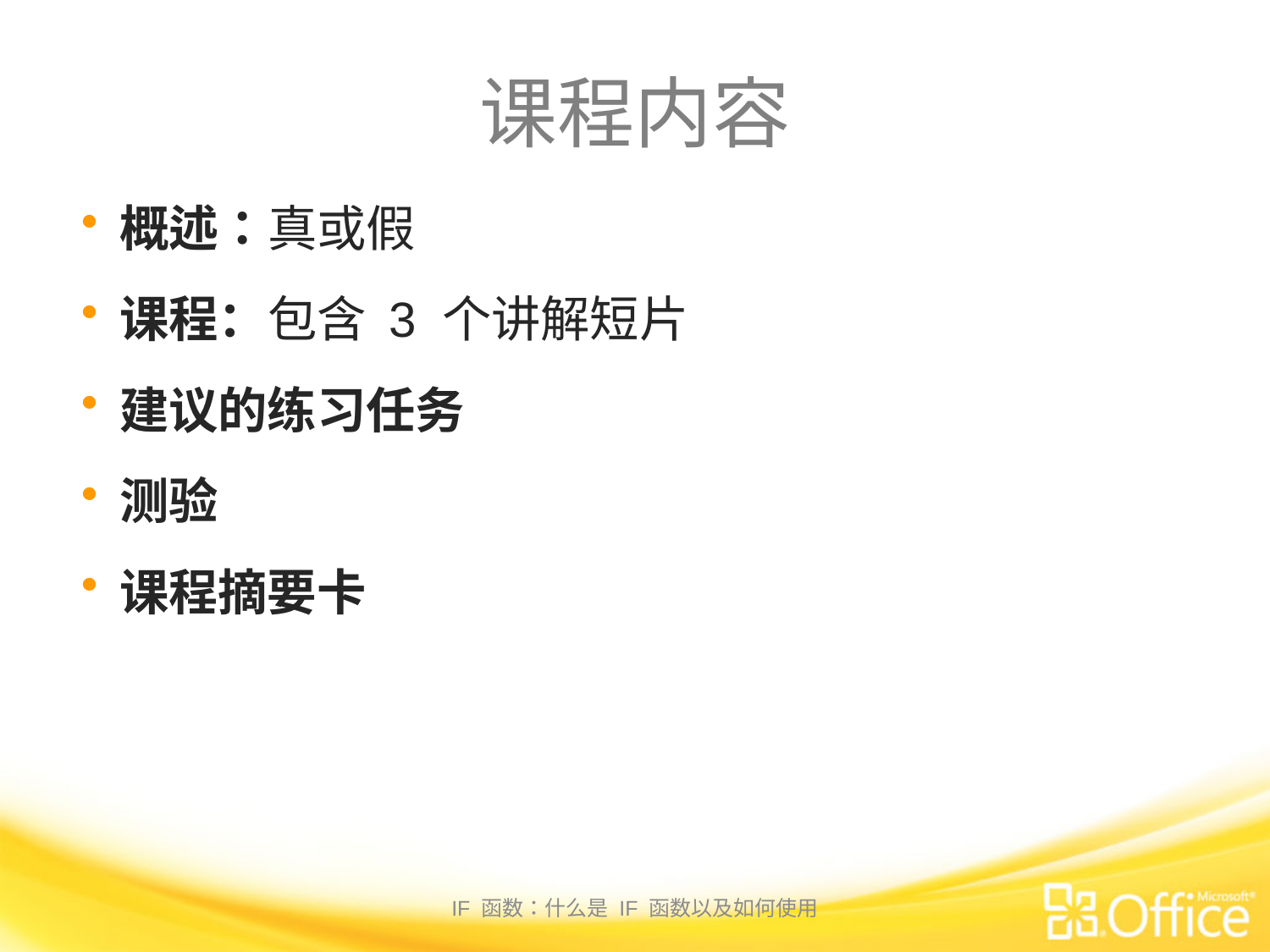

# 课程内容
概述：真或假
课程：包含 3 个讲解短片
建议的练习任务
测验
课程摘要卡
IF 函数：什么是 IF 函数以及如何使用